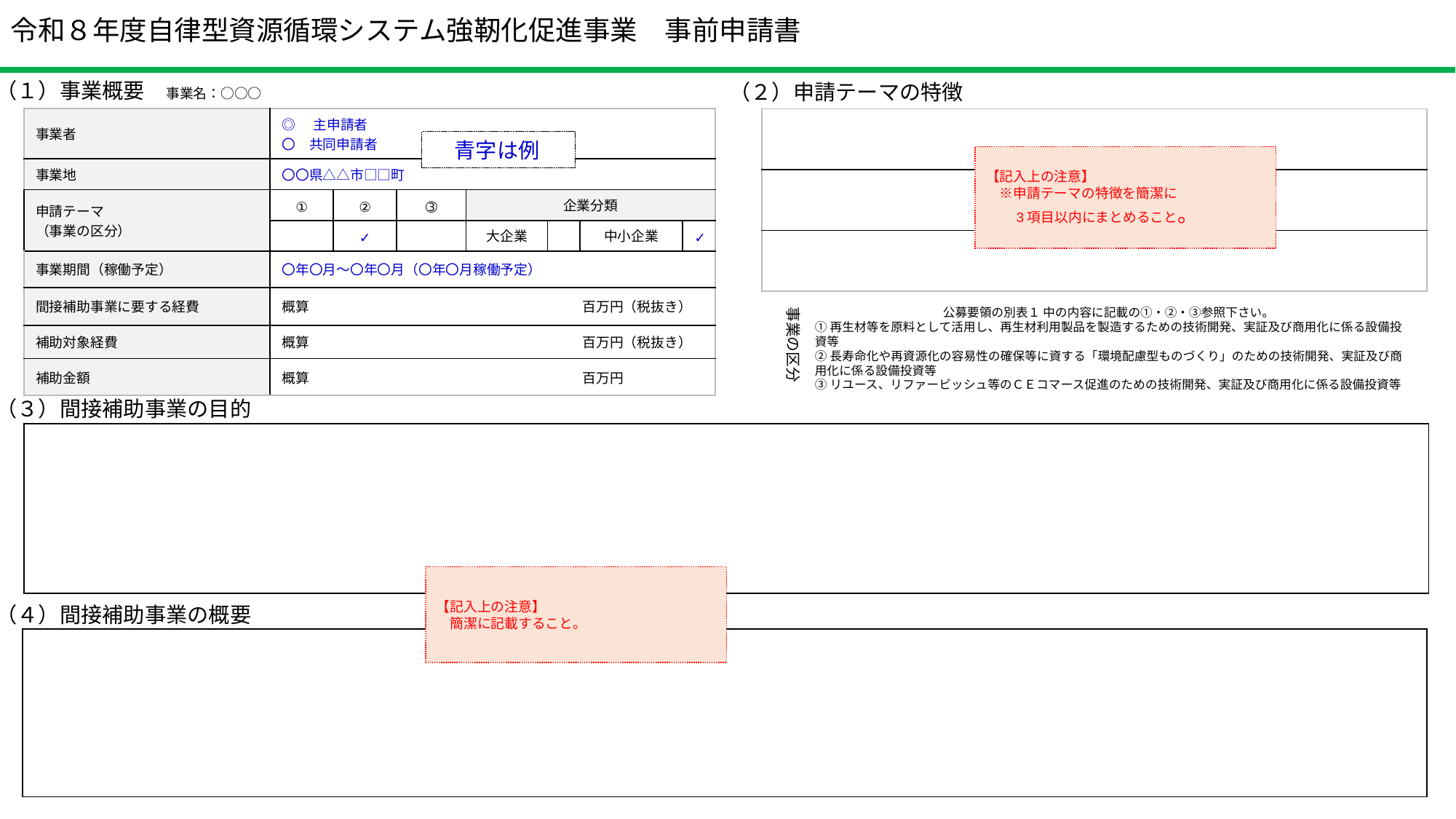

令和８年度自律型資源循環システム強靭化促進事業　事前申請書
（１）事業概要　事業名：○○○
（２）申請テーマの特徴
| 事業者 | ◎　主申請者 〇　共同申請者 |  |  |  |  |  |  |
| --- | --- | --- | --- | --- | --- | --- | --- |
| 事業地 | 〇〇県△△市□□町 |  |  |  |  |  |  |
| 申請テーマ （事業の区分） | ① | ② | ➂ | 企業分類 |  |  |  |
|  |  | ✓ |  | 大企業 |  | 中小企業 | ✓ |
| 事業期間（稼働予定） | 〇年〇月～〇年〇月（〇年〇月稼働予定） |  |  |  |  |  |  |
| 間接補助事業に要する経費 | 概算　　　　　　　　　　　　　　　　　　　　百万円（税抜き） |  |  |  |  |  |  |
| 補助対象経費 | 概算　　　　　　　　　　　　　　　　　　　　百万円（税抜き） |  |  |  |  |  |  |
| 補助金額 | 概算　　　　　　　　　　　　　　　　　　　　百万円 |  |  |  |  |  |  |
|  |
| --- |
|  |
|  |
青字は例
【記入上の注意】
　※申請テーマの特徴を簡潔に
　　3項目以内にまとめること。
事業の区分

公募要領の別表１ 中の内容に記載の①・②・➂参照下さい。
①再生材等を原料として活用し、再生材利用製品を製造するための技術開発、実証及び商用化に係る設備投資等
②長寿命化や再資源化の容易性の確保等に資する「環境配慮型ものづくり」のための技術開発、実証及び商用化に係る設備投資等
➂リユース、リファービッシュ等のＣＥコマース促進のための技術開発、実証及び商用化に係る設備投資等
（３）間接補助事業の目的
|  |
| --- |
【記入上の注意】
　簡潔に記載すること。
（４）間接補助事業の概要
|  |
| --- |